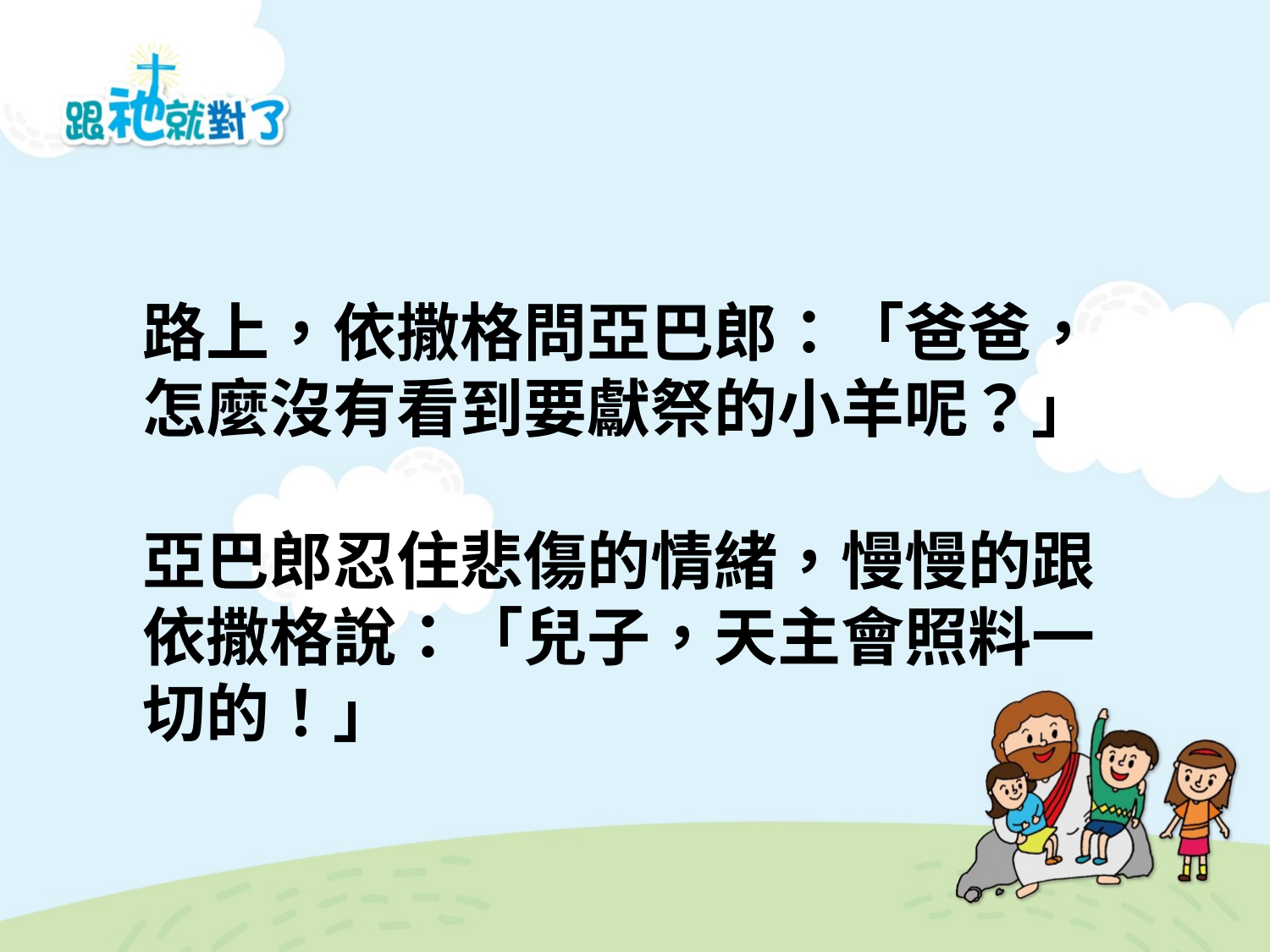

路上，依撒格問亞巴郎：「爸爸，怎麼沒有看到要獻祭的小羊呢？」

亞巴郎忍住悲傷的情緒，慢慢的跟依撒格說：「兒子，天主會照料一切的！」